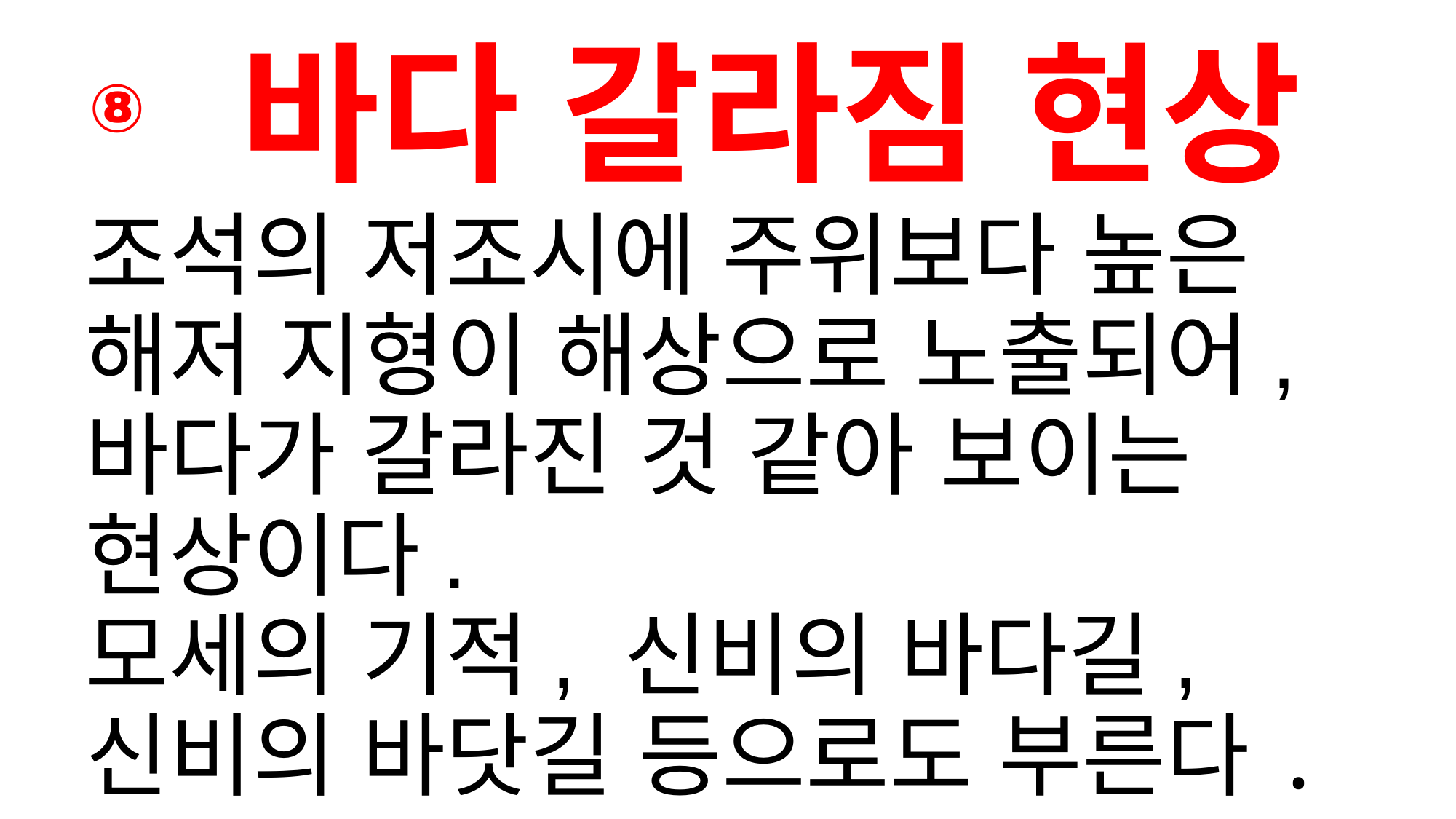

바다 갈라짐 현상
⑧
조석의 저조시에 주위보다 높은
해저 지형이 해상으로 노출되어,
바다가 갈라진 것 같아 보이는
현상이다.
모세의 기적, 신비의 바다길,
신비의 바닷길 등으로도 부른다.